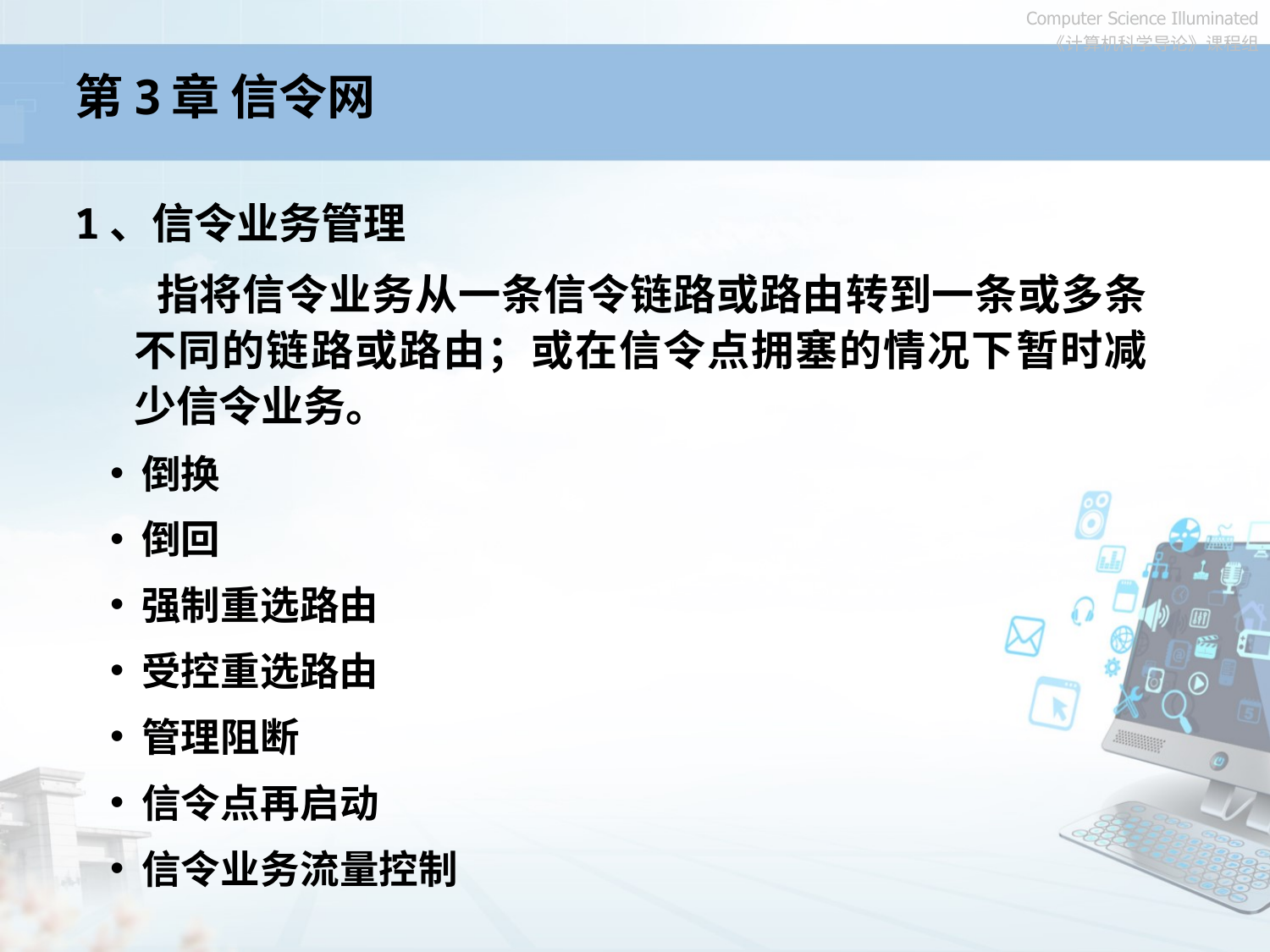

# 第3章 信令网
1、信令业务管理
       指将信令业务从一条信令链路或路由转到一条或多条不同的链路或路由；或在信令点拥塞的情况下暂时减少信令业务。
倒换
倒回
强制重选路由
受控重选路由
管理阻断
信令点再启动
信令业务流量控制